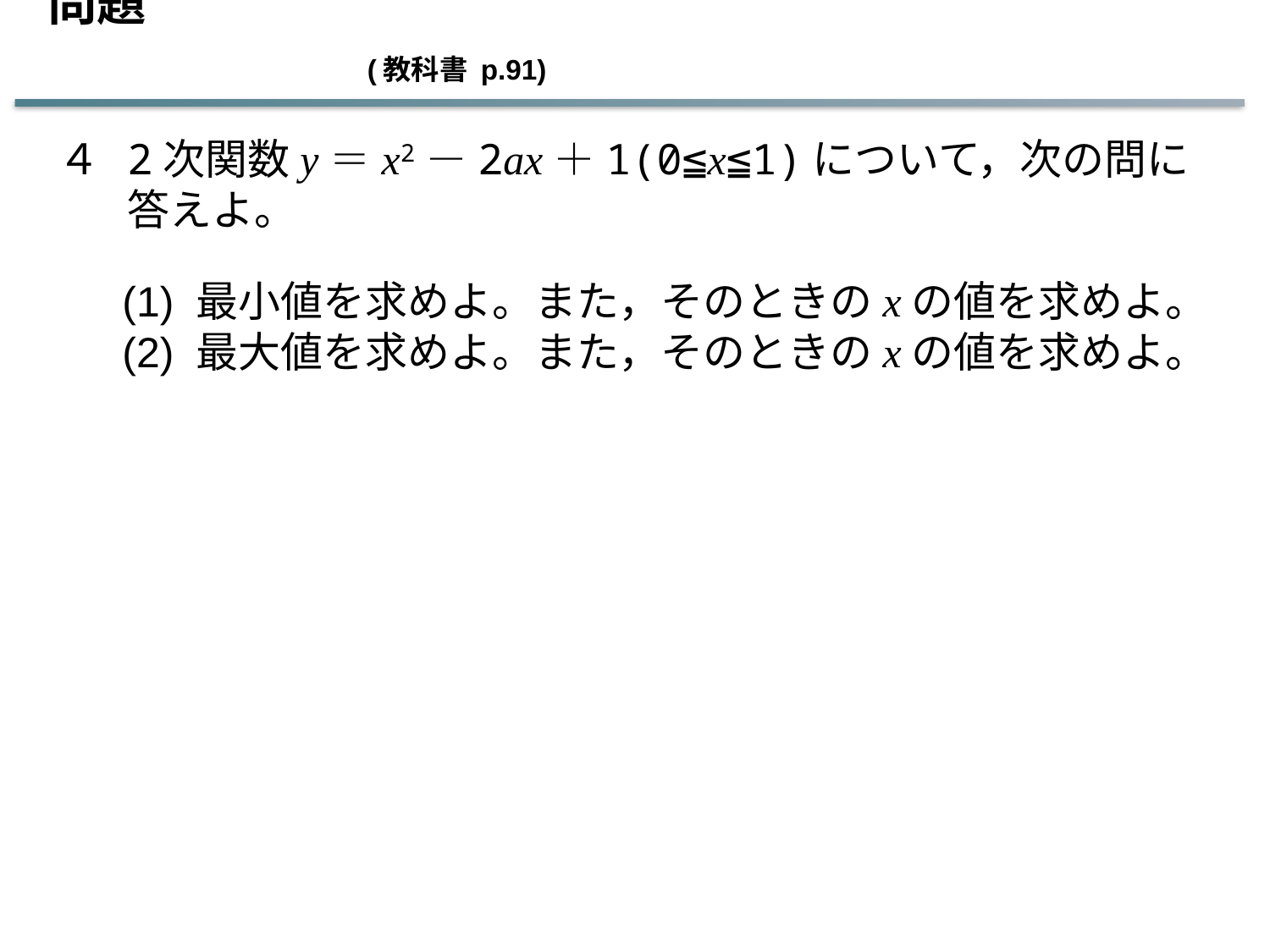

問題　　　　　　　　　　　　　　　　　　　　　　　　　　　 (教科書 p.91)

４
2次関数y＝x2－2ax＋1(0≦x≦1)について，次の問に答えよ。
(1) 最小値を求めよ。また，そのときのxの値を求めよ。
(2) 最大値を求めよ。また，そのときのxの値を求めよ。